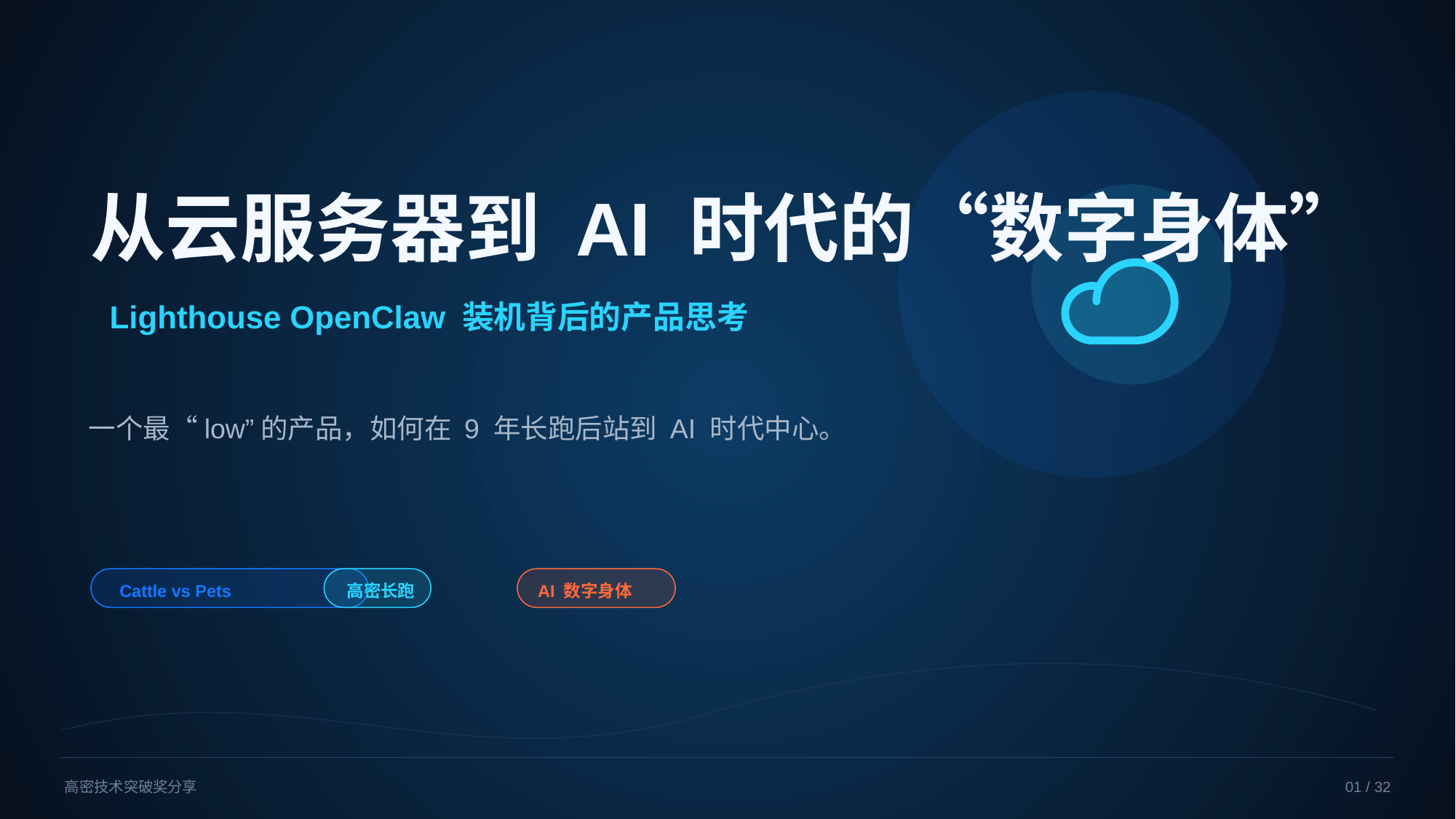

从云服务器到 AI 时代的“数字身体”

Lighthouse OpenClaw 装机背后的产品思考
一个最“low”的产品，如何在 9 年长跑后站到 AI 时代中心。

Cattle vs Pets

高密长跑

AI 数字身体

高密技术突破奖分享
01 / 32